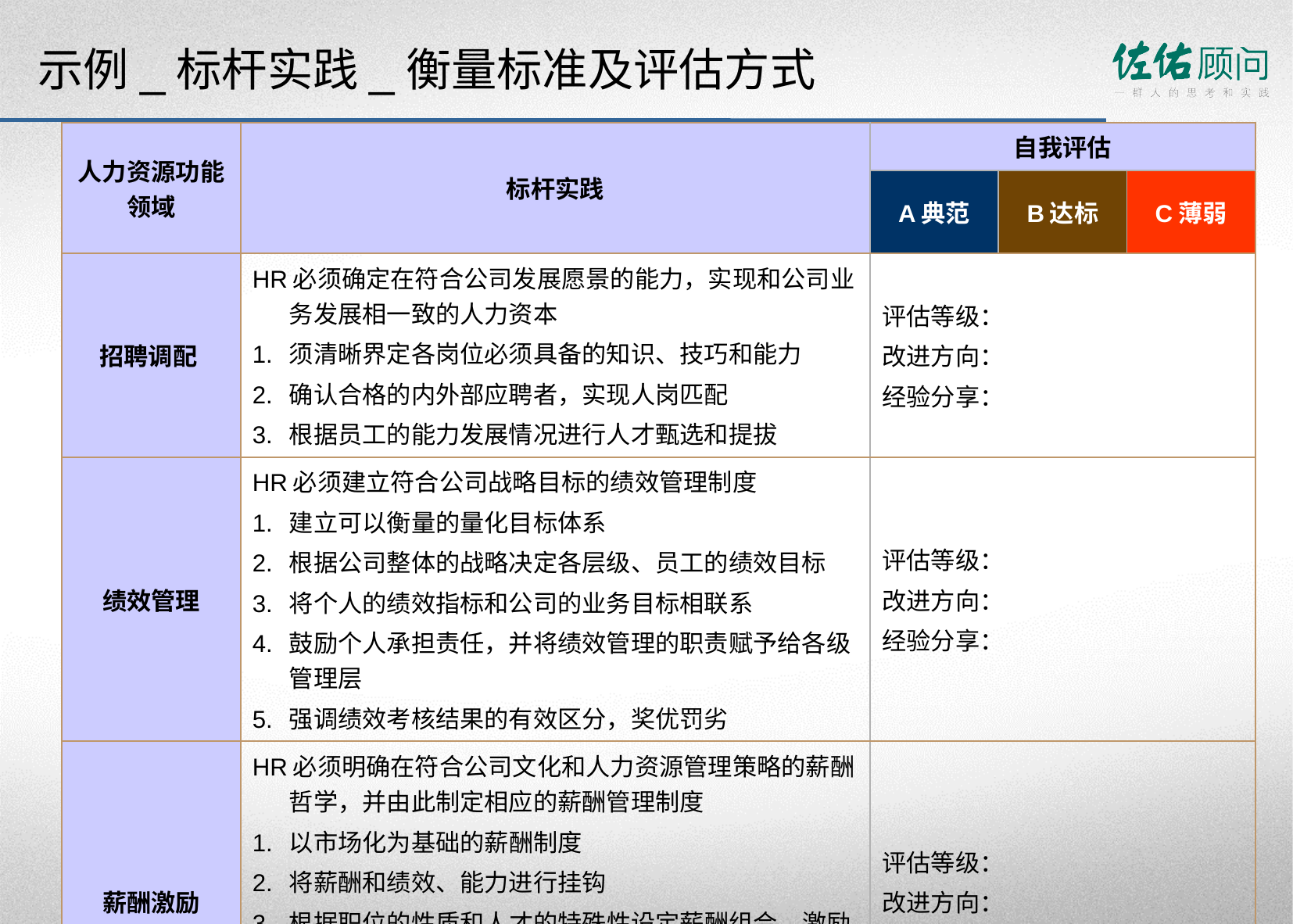

# 示例_标杆实践_衡量标准及评估方式
| 人力资源功能领域 | 标杆实践 | 自我评估 |  |  |
| --- | --- | --- | --- | --- |
|  |  | A典范 | B达标 | C薄弱 |
| 招聘调配 | HR必须确定在符合公司发展愿景的能力，实现和公司业务发展相一致的人力资本 须清晰界定各岗位必须具备的知识、技巧和能力 确认合格的内外部应聘者，实现人岗匹配 根据员工的能力发展情况进行人才甄选和提拔 | 评估等级： 改进方向： 经验分享： |  |  |
| 绩效管理 | HR必须建立符合公司战略目标的绩效管理制度 建立可以衡量的量化目标体系 根据公司整体的战略决定各层级、员工的绩效目标 将个人的绩效指标和公司的业务目标相联系 鼓励个人承担责任，并将绩效管理的职责赋予给各级管理层 强调绩效考核结果的有效区分，奖优罚劣 | 评估等级： 改进方向： 经验分享： |  |  |
| 薪酬激励 | HR必须明确在符合公司文化和人力资源管理策略的薪酬哲学，并由此制定相应的薪酬管理制度 以市场化为基础的薪酬制度 将薪酬和绩效、能力进行挂钩 根据职位的性质和人才的特殊性设定薪酬组合，激励员工工作积极性 核心骨干员工享受具有吸引力的利润分享计划 提供灵活的病假制度和合理的带薪休假制度 | 评估等级： 改进方向： 经验分享： |  |  |